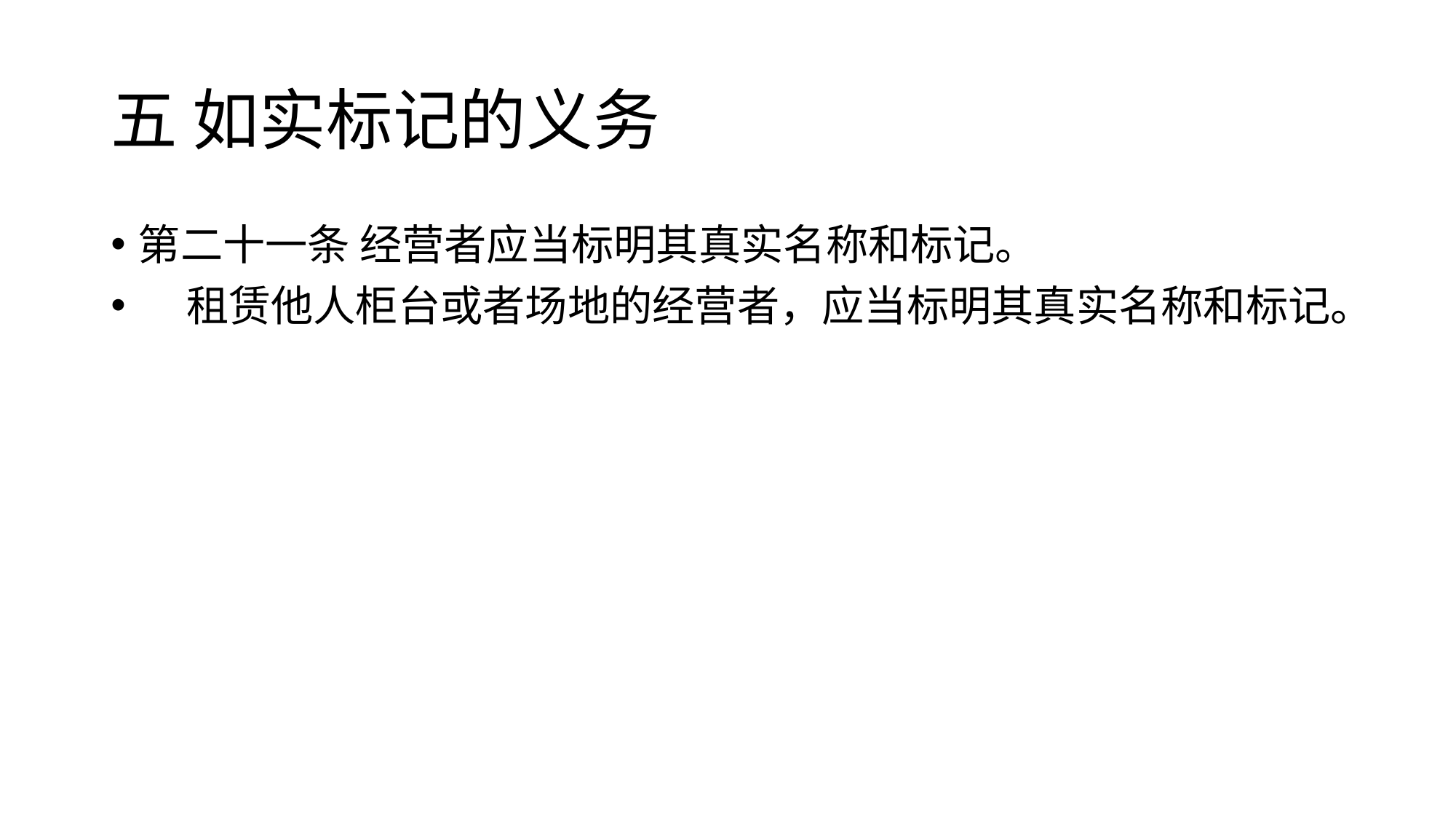

# 五 如实标记的义务
第二十一条 经营者应当标明其真实名称和标记。
    租赁他人柜台或者场地的经营者，应当标明其真实名称和标记。